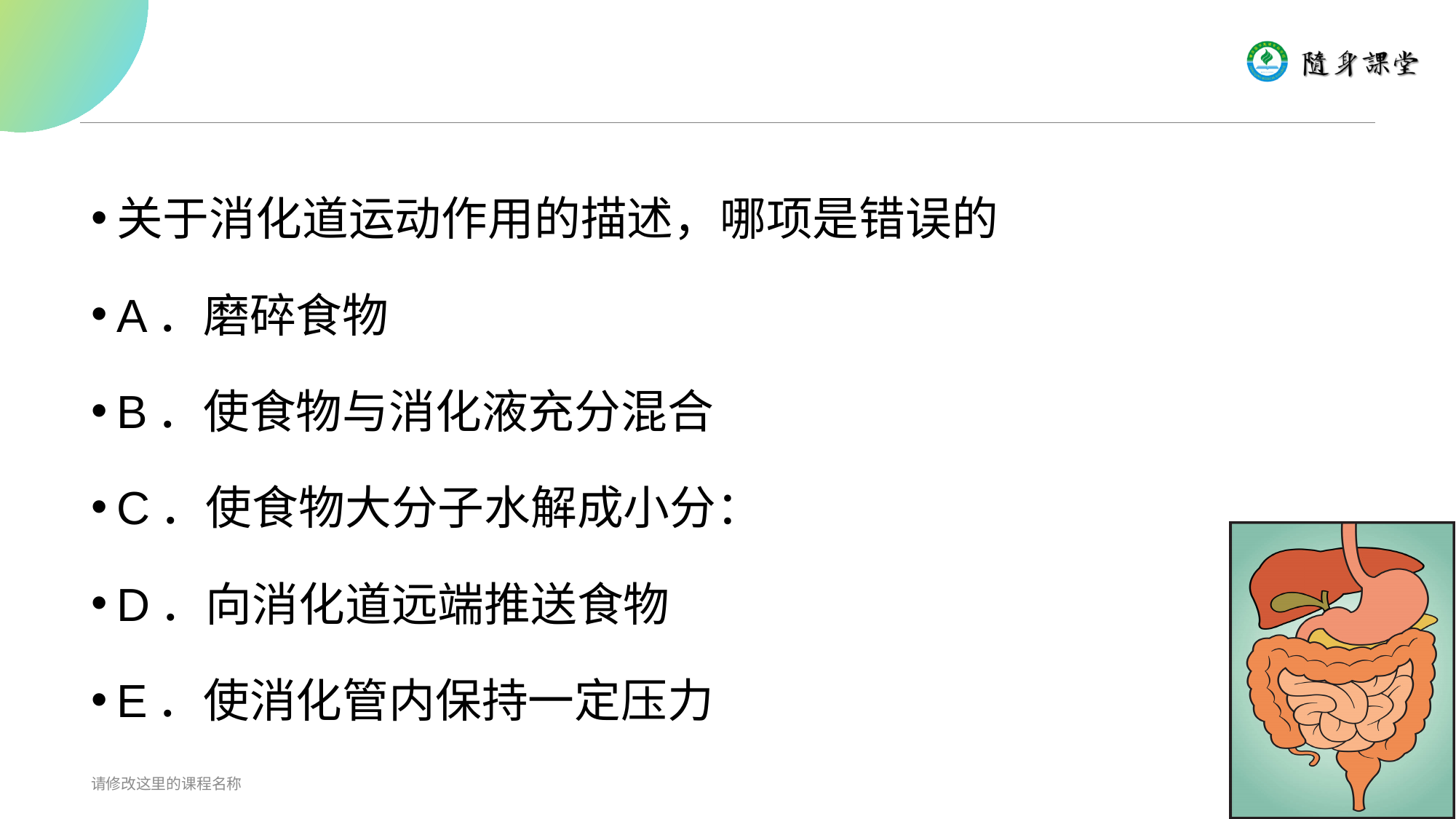

#
关于消化道运动作用的描述，哪项是错误的
A．磨碎食物
B．使食物与消化液充分混合
C．使食物大分子水解成小分：
D．向消化道远端推送食物
E．使消化管内保持一定压力
请修改这里的课程名称
58